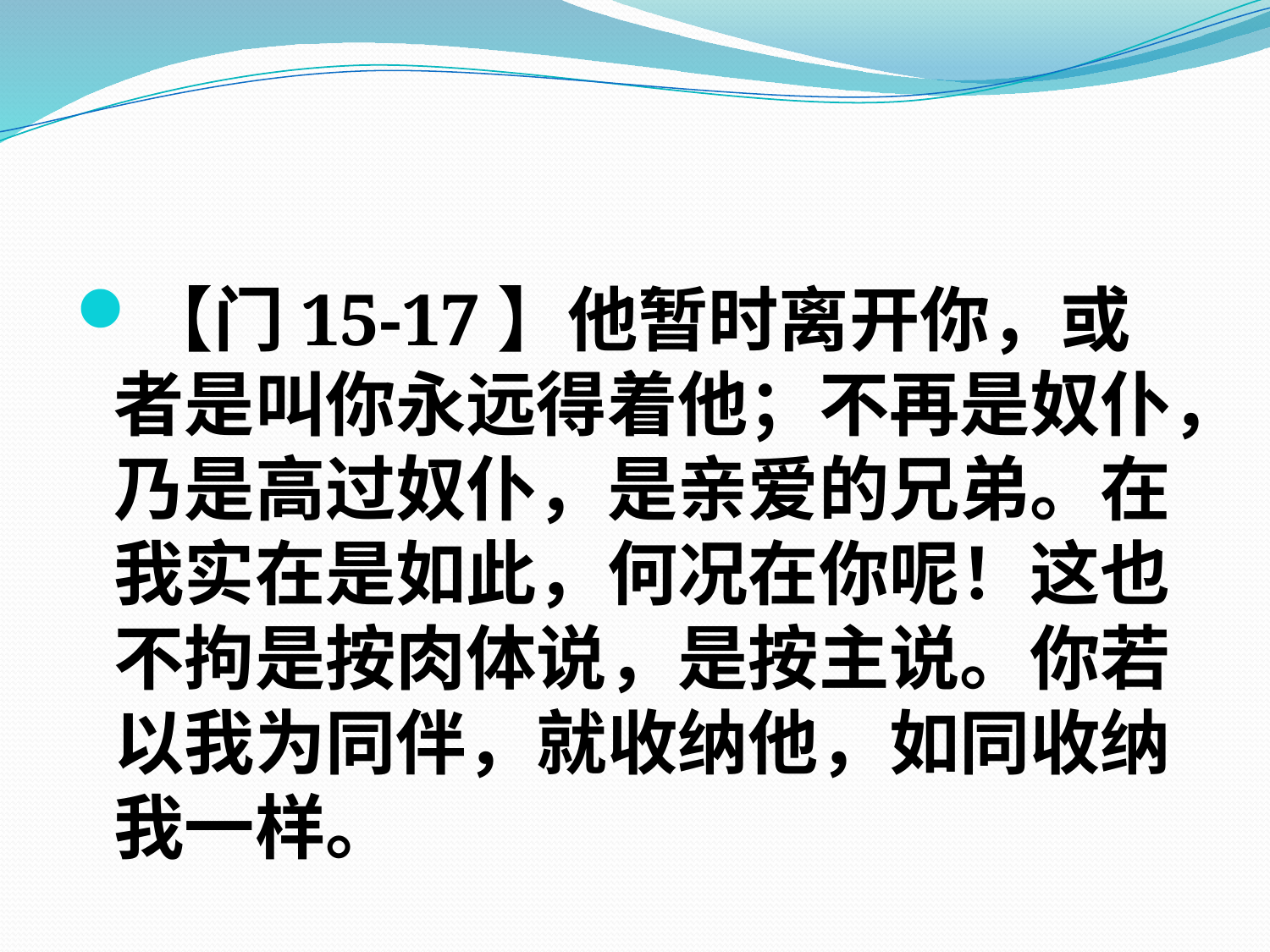

#
【门15-17】他暂时离开你，或者是叫你永远得着他；不再是奴仆，乃是高过奴仆，是亲爱的兄弟。在我实在是如此，何况在你呢！这也不拘是按肉体说，是按主说。你若以我为同伴，就收纳他，如同收纳我一样。